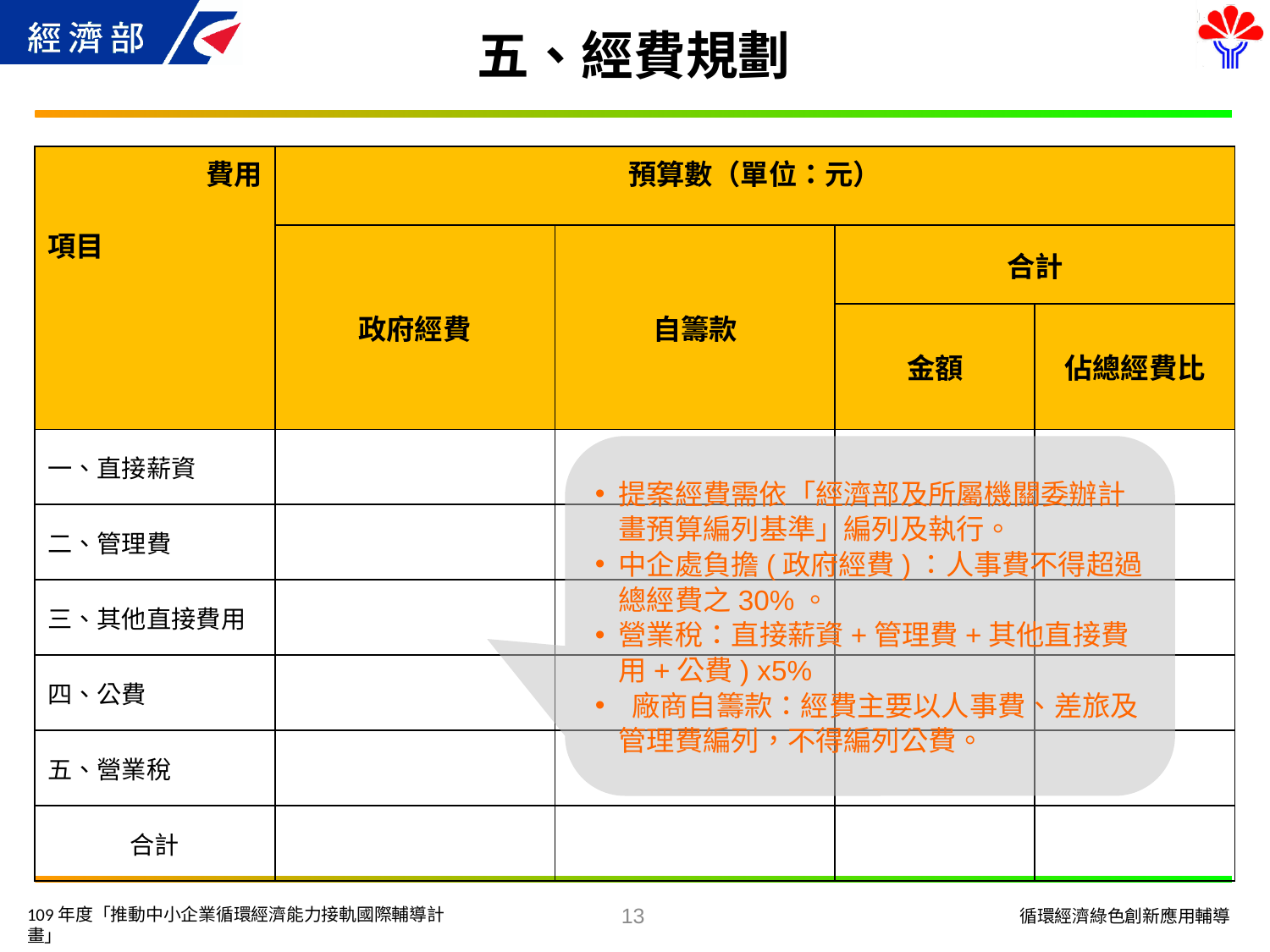

# 五、經費規劃
| 費用 項目 | 預算數（單位：元） |  |  |  |
| --- | --- | --- | --- | --- |
|  | 政府經費 | 自籌款 | 合計 |  |
|  |  |  | 金額 | 佔總經費比 |
| 一、直接薪資 |  |  |  |  |
| 二、管理費 |  |  |  |  |
| 三、其他直接費用 |  |  |  |  |
| 四、公費 |  |  |  |  |
| 五、營業稅 |  |  |  |  |
| 合計 |  |  |  |  |
提案經費需依「經濟部及所屬機關委辦計畫預算編列基準」編列及執行。
中企處負擔(政府經費)：人事費不得超過總經費之30%。
營業稅：直接薪資+管理費+其他直接費用+公費) x5%
 廠商自籌款：經費主要以人事費、差旅及管理費編列，不得編列公費。
13